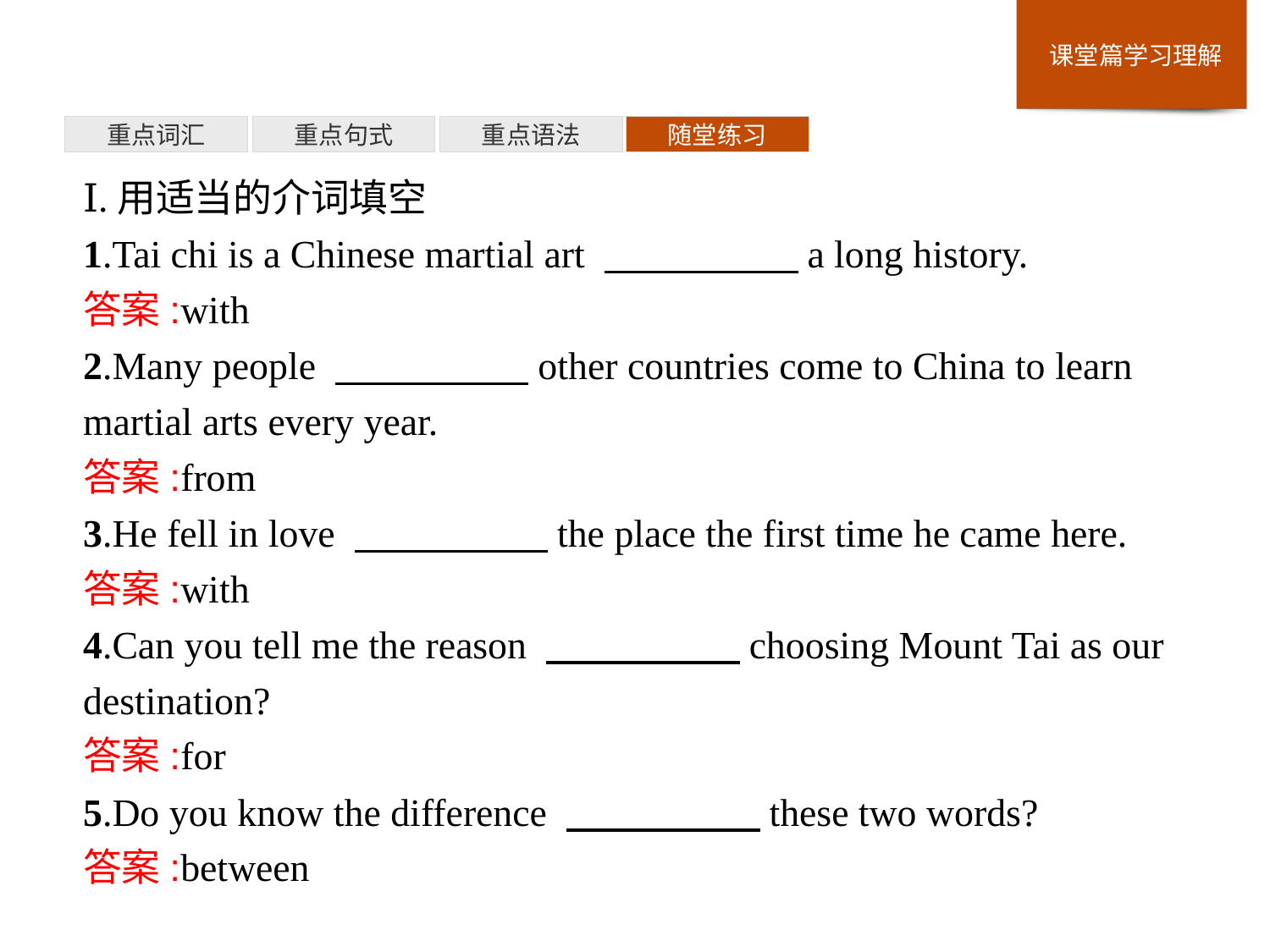

重点词汇
重点句式
重点语法
随堂练习
Ⅰ.用适当的介词填空
1.Tai chi is a Chinese martial art 　　　　　a long history.
答案:with
2.Many people 　　　　　other countries come to China to learn martial arts every year.
答案:from
3.He fell in love 　　　　　the place the first time he came here.
答案:with
4.Can you tell me the reason 　　　　　choosing Mount Tai as our destination?
答案:for
5.Do you know the difference 　　　　　these two words?
答案:between